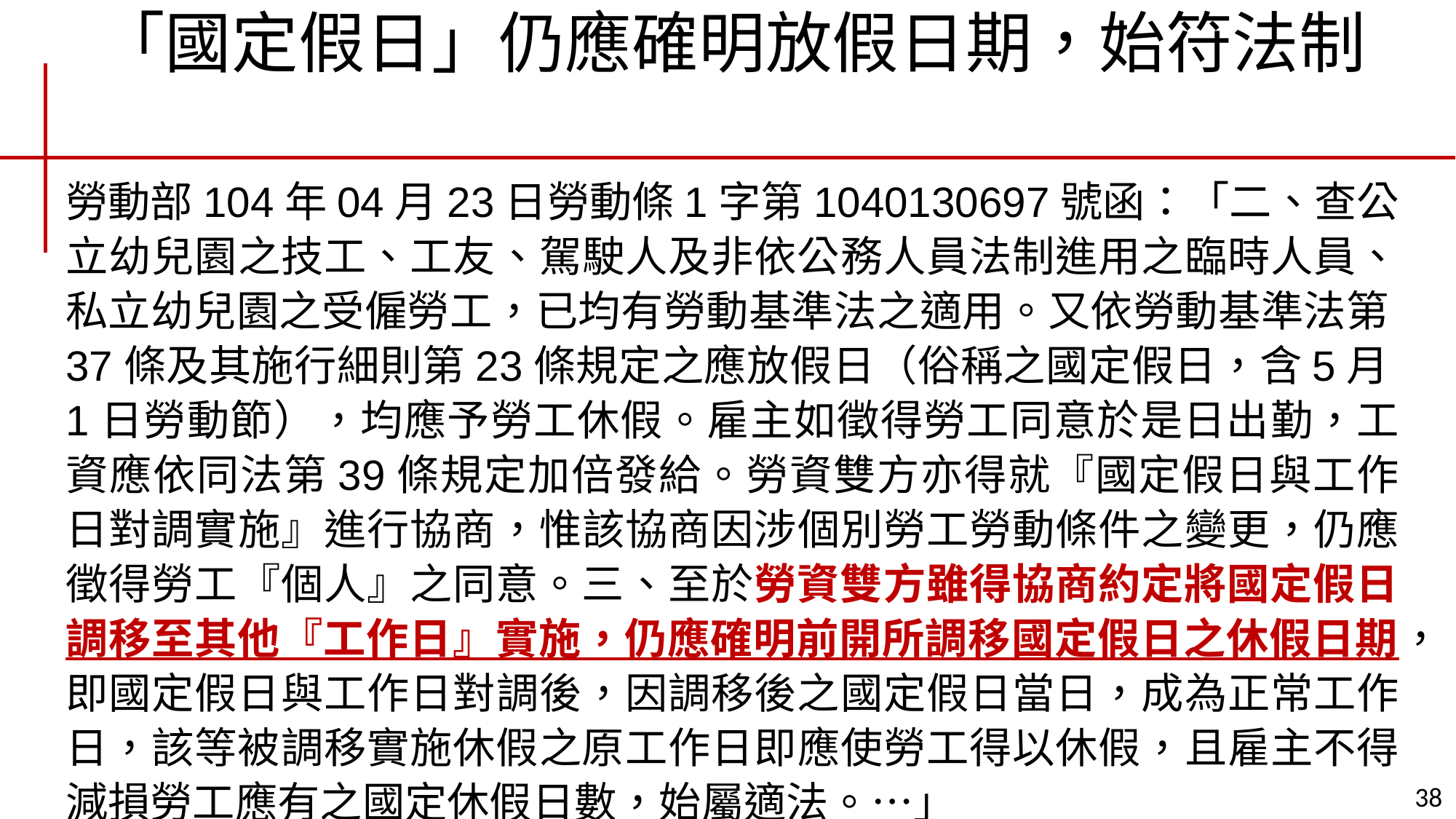

# 「國定假日」仍應確明放假日期，始符法制
勞動部104年04月23日勞動條1字第1040130697號函：「二、查公立幼兒園之技工、工友、駕駛人及非依公務人員法制進用之臨時人員、私立幼兒園之受僱勞工，已均有勞動基準法之適用。又依勞動基準法第37條及其施行細則第23條規定之應放假日（俗稱之國定假日，含5月1日勞動節），均應予勞工休假。雇主如徵得勞工同意於是日出勤，工資應依同法第39條規定加倍發給。勞資雙方亦得就『國定假日與工作日對調實施』進行協商，惟該協商因涉個別勞工勞動條件之變更，仍應徵得勞工『個人』之同意。三、至於勞資雙方雖得協商約定將國定假日調移至其他『工作日』實施，仍應確明前開所調移國定假日之休假日期，即國定假日與工作日對調後，因調移後之國定假日當日，成為正常工作日，該等被調移實施休假之原工作日即應使勞工得以休假，且雇主不得減損勞工應有之國定休假日數，始屬適法。…」

38